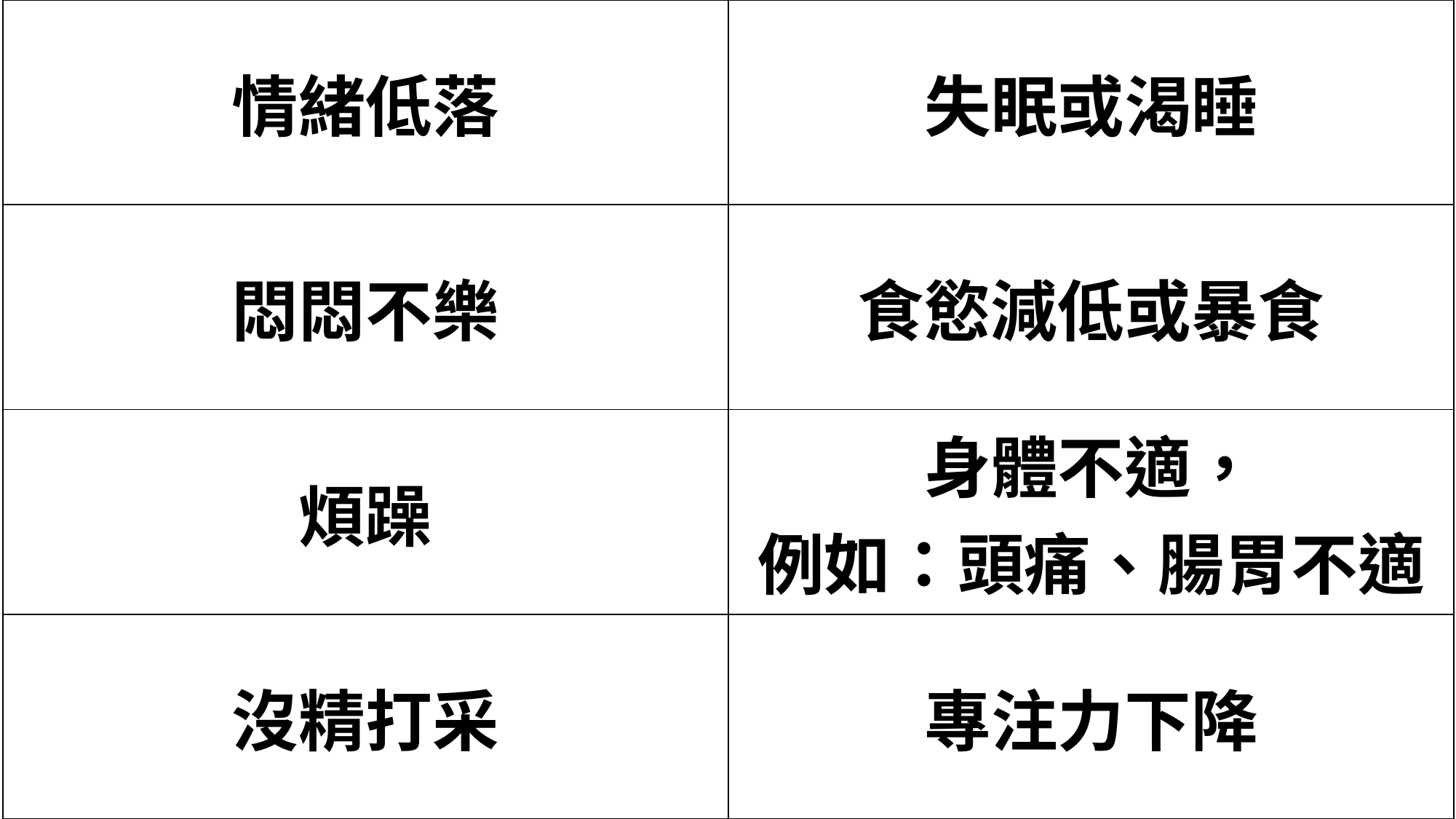

| 情緒低落 | 失眠或渴睡 |
| --- | --- |
| 悶悶不樂 | 食慾減低或暴食 |
| 煩躁 | 身體不適， 例如：頭痛、腸胃不適 |
| 沒精打采 | 專注力下降 |